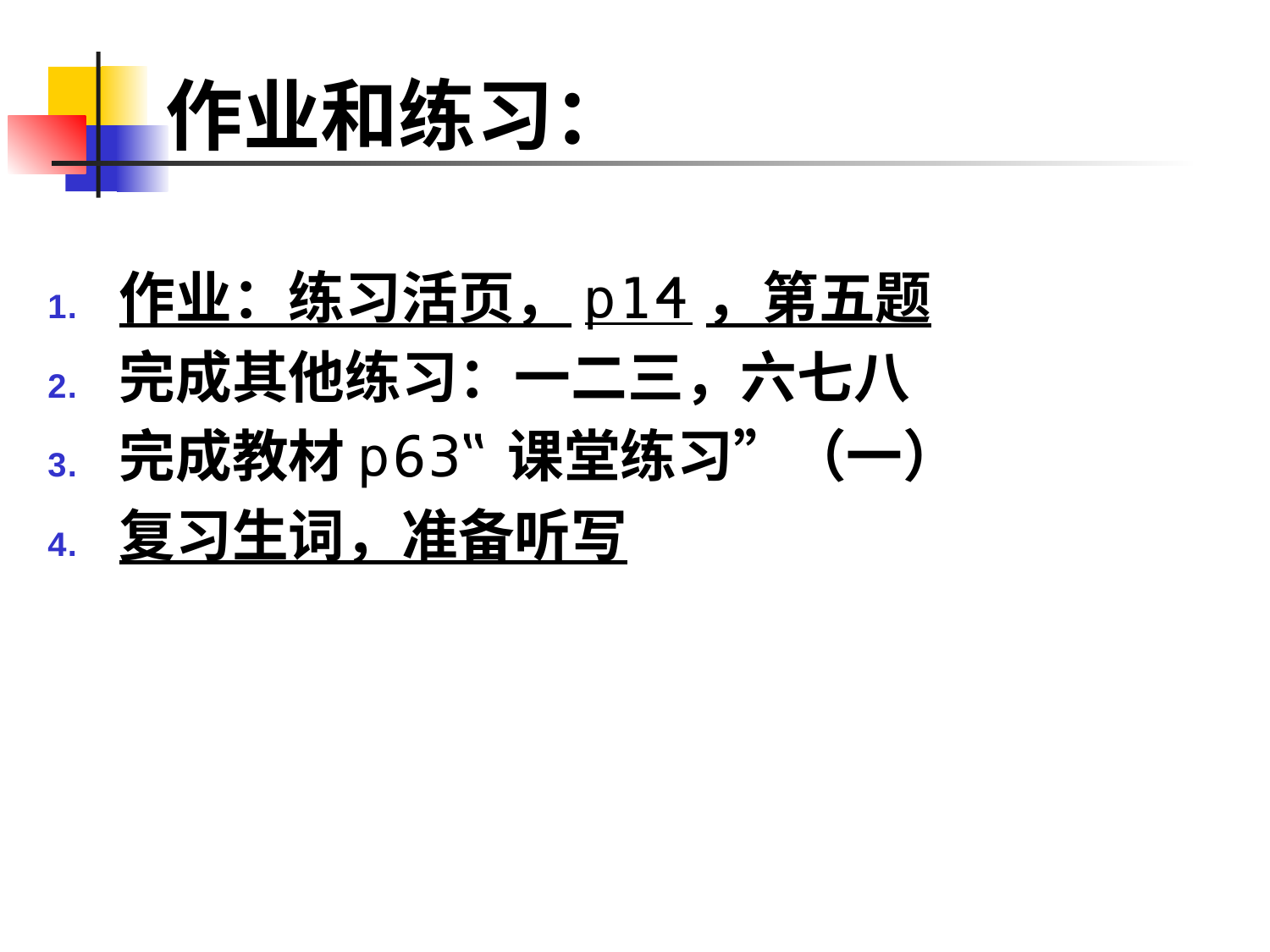

# 作业和练习：
作业：练习活页，p14，第五题
完成其他练习：一二三，六七八
完成教材p63“课堂练习”（一）
复习生词，准备听写